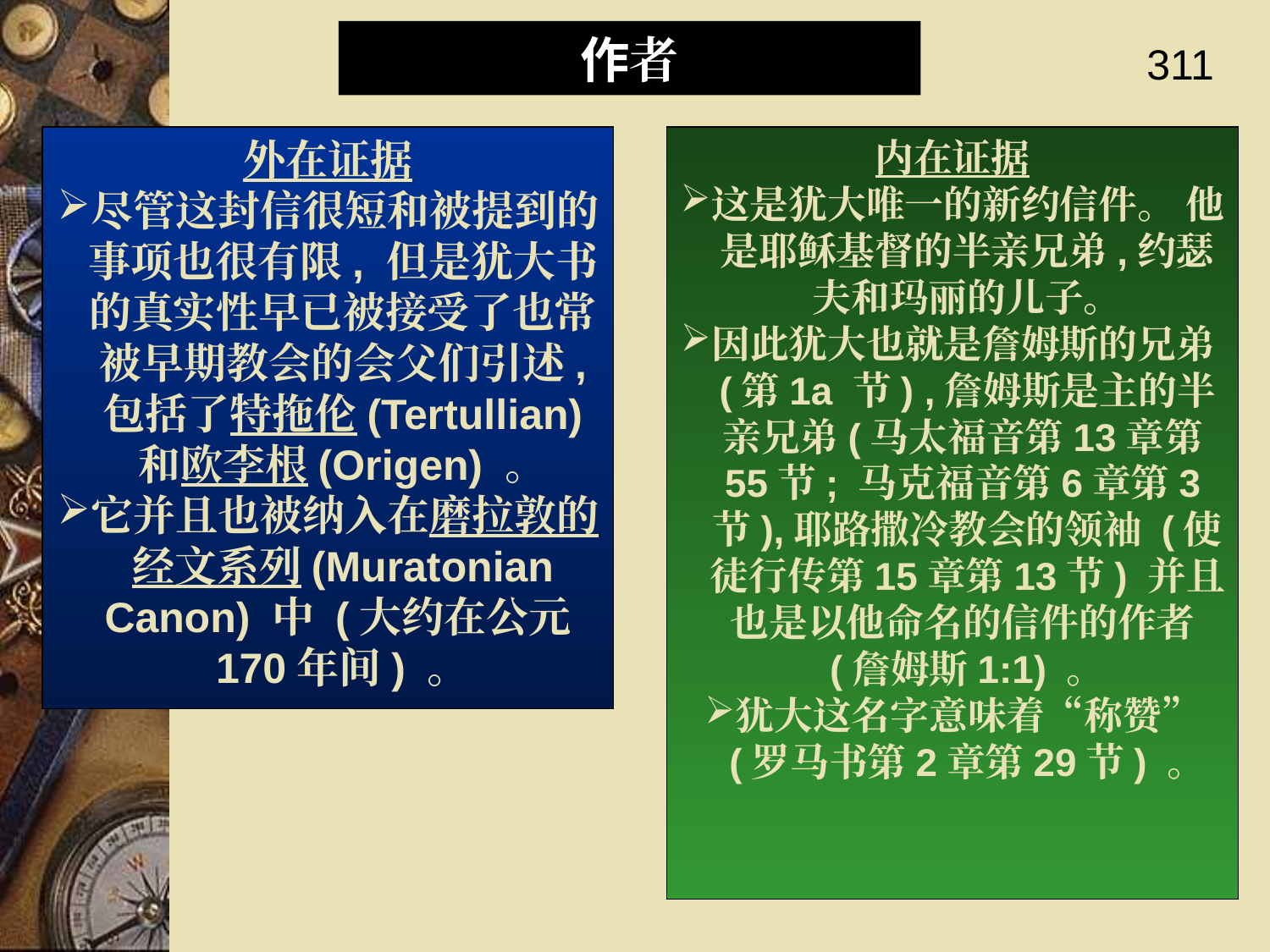

作者
311
外在证据
尽管这封信很短和被提到的事项也很有限, 但是犹大书的真实性早已被接受了也常被早期教会的会父们引述, 包括了特拖伦(Tertullian) 和欧李根(Origen) 。
它并且也被纳入在磨拉敦的经文系列(Muratonian Canon) 中 (大约在公元170年间) 。
内在证据
这是犹大唯一的新约信件。 他是耶稣基督的半亲兄弟,约瑟夫和玛丽的儿子。
因此犹大也就是詹姆斯的兄弟(第1a 节) ,詹姆斯是主的半亲兄弟(马太福音第13章第55节; 马克福音第6章第3节),耶路撒冷教会的领袖 (使徒行传第15章第13节) 并且也是以他命名的信件的作者(詹姆斯1:1) 。
犹大这名字意味着“称赞” (罗马书第2章第29节) 。